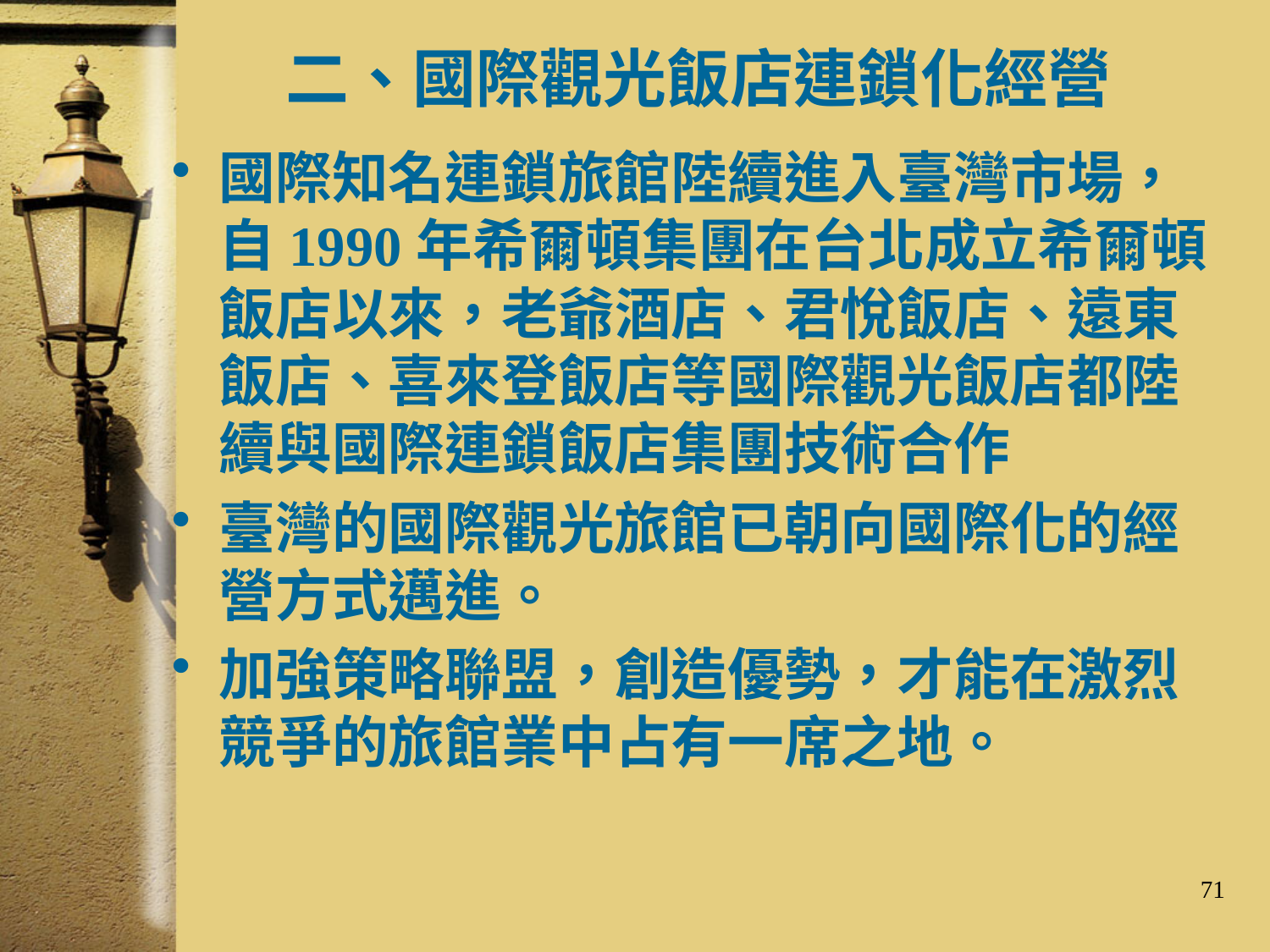

# 二、國際觀光飯店連鎖化經營
國際知名連鎖旅館陸續進入臺灣市場，自1990年希爾頓集團在台北成立希爾頓飯店以來，老爺酒店、君悅飯店、遠東飯店、喜來登飯店等國際觀光飯店都陸續與國際連鎖飯店集團技術合作
臺灣的國際觀光旅館已朝向國際化的經營方式邁進。
加強策略聯盟，創造優勢，才能在激烈競爭的旅館業中占有一席之地。

71